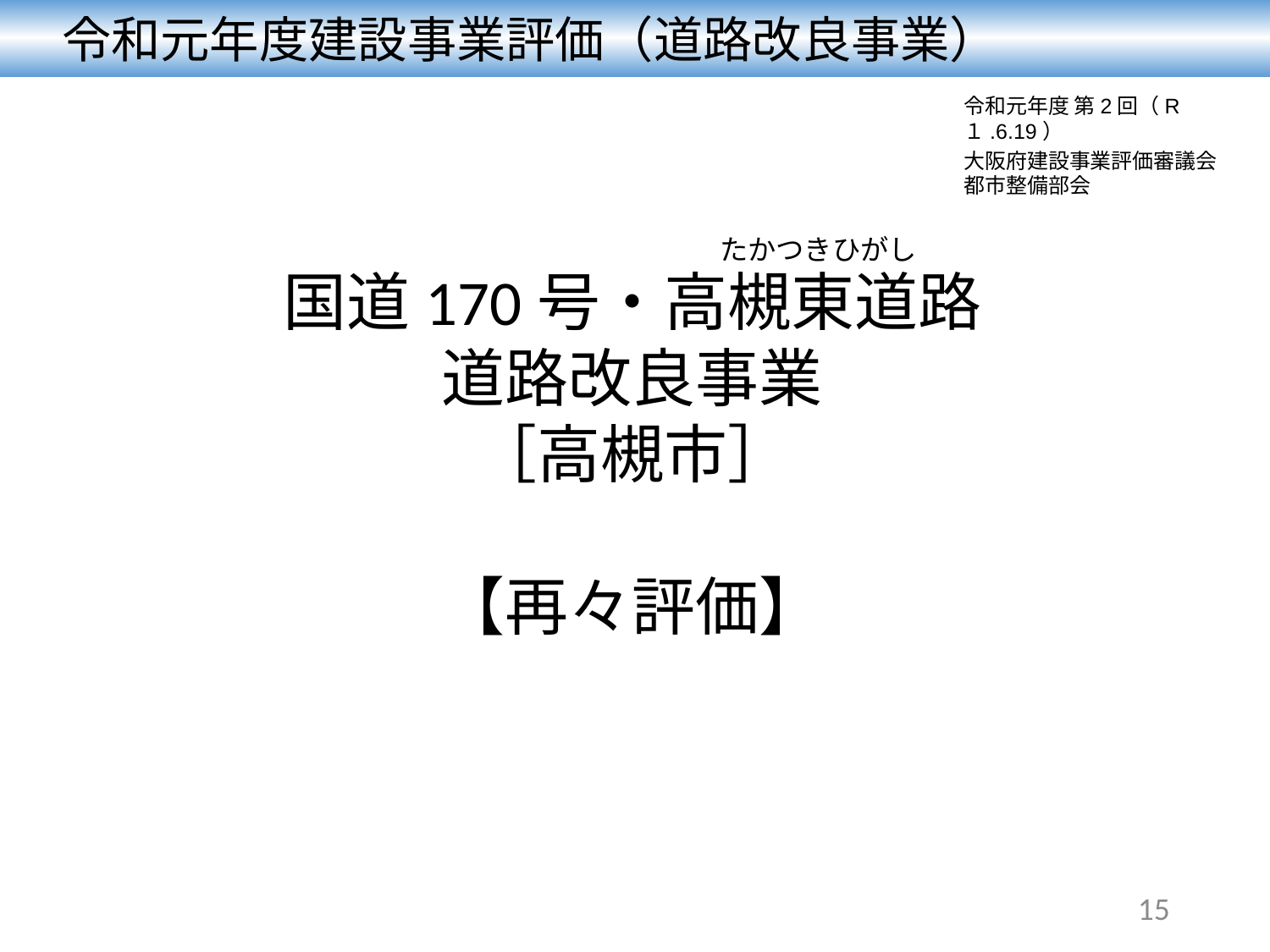

令和元年度建設事業評価（道路改良事業）
令和元年度 第2回（R１.6.19）
大阪府建設事業評価審議会　都市整備部会

　　　たかつきひがし
国道170号・高槻東道路
道路改良事業
［高槻市］
【再々評価】

15